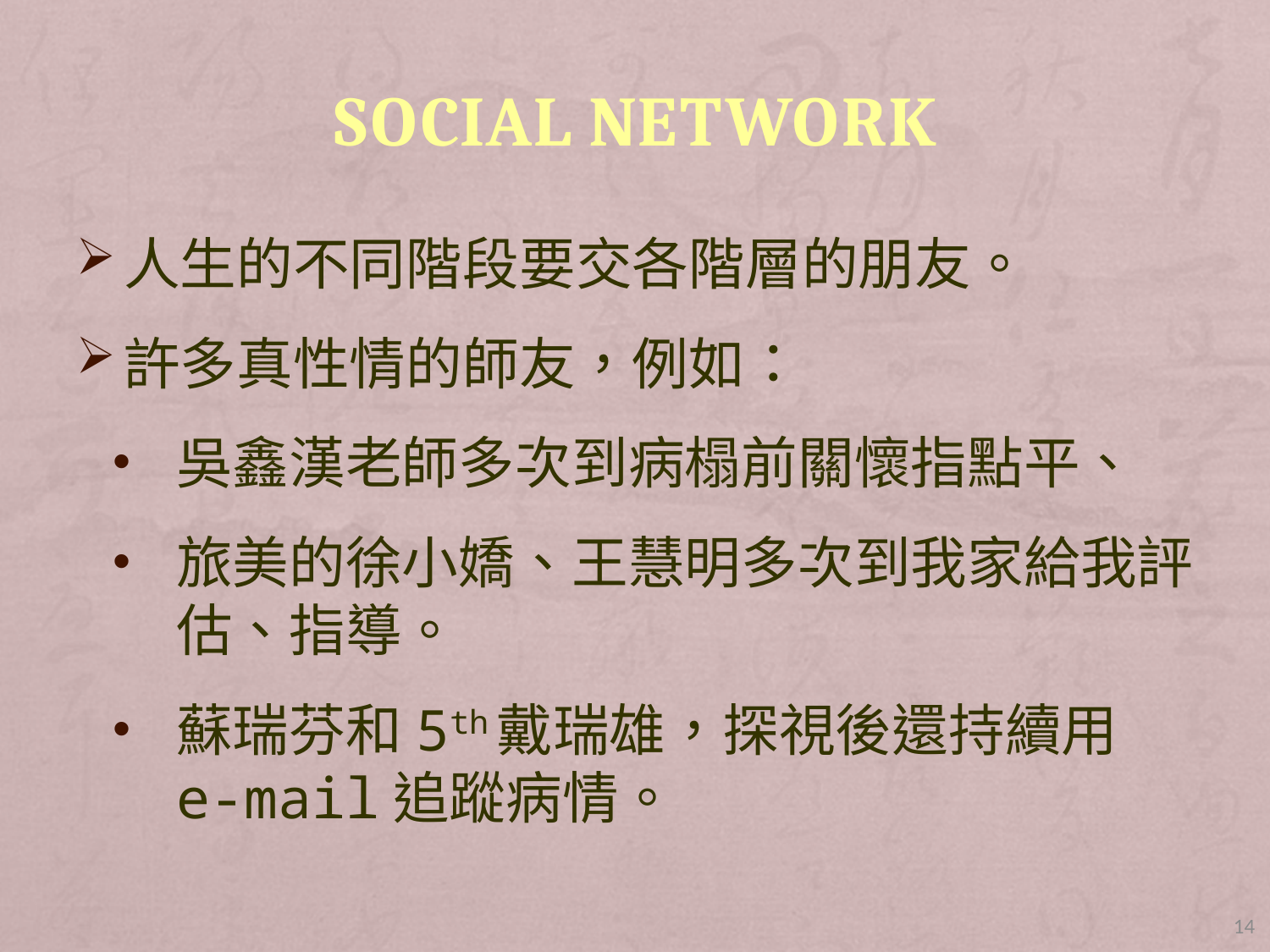

# Social network
人生的不同階段要交各階層的朋友。
許多真性情的師友，例如：
吳鑫漢老師多次到病榻前關懷指點平、
旅美的徐小嬌、王慧明多次到我家給我評估、指導。
蘇瑞芬和5th戴瑞雄，探視後還持續用e-mail追蹤病情。
14